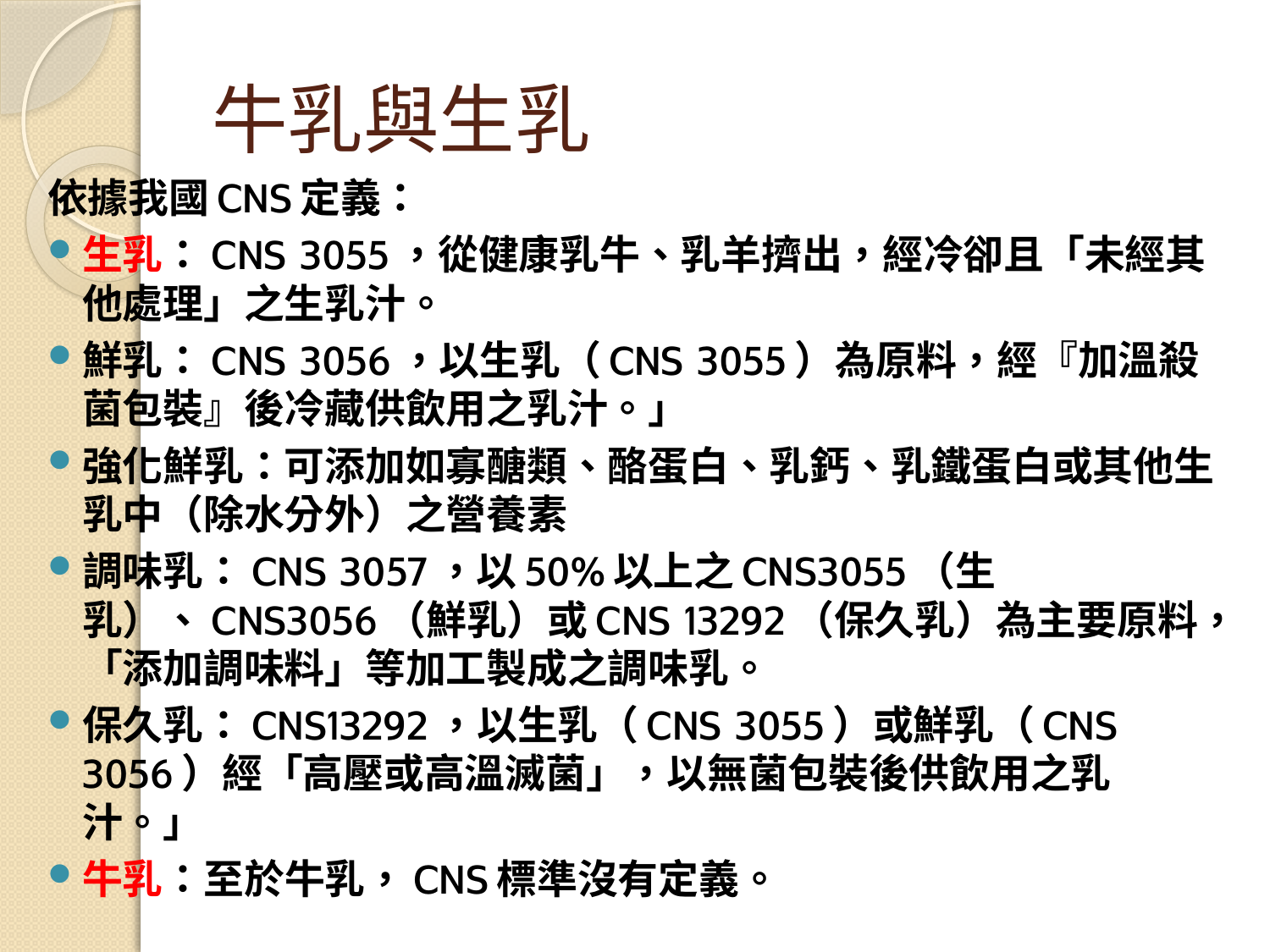

# 牛乳與生乳
依據我國CNS定義：
生乳：CNS 3055，從健康乳牛、乳羊擠出，經冷卻且「未經其他處理」之生乳汁。
鮮乳：CNS 3056，以生乳（CNS 3055）為原料，經『加溫殺菌包裝』後冷藏供飲用之乳汁。」
強化鮮乳：可添加如寡醣類、酪蛋白、乳鈣、乳鐵蛋白或其他生乳中（除水分外）之營養素
調味乳：CNS 3057，以50%以上之CNS3055（生乳）、CNS3056（鮮乳）或CNS 13292（保久乳）為主要原料，「添加調味料」等加工製成之調味乳。
保久乳：CNS13292，以生乳（CNS 3055）或鮮乳（CNS 3056）經「高壓或高溫滅菌」，以無菌包裝後供飲用之乳汁。」
牛乳：至於牛乳，CNS標準沒有定義。